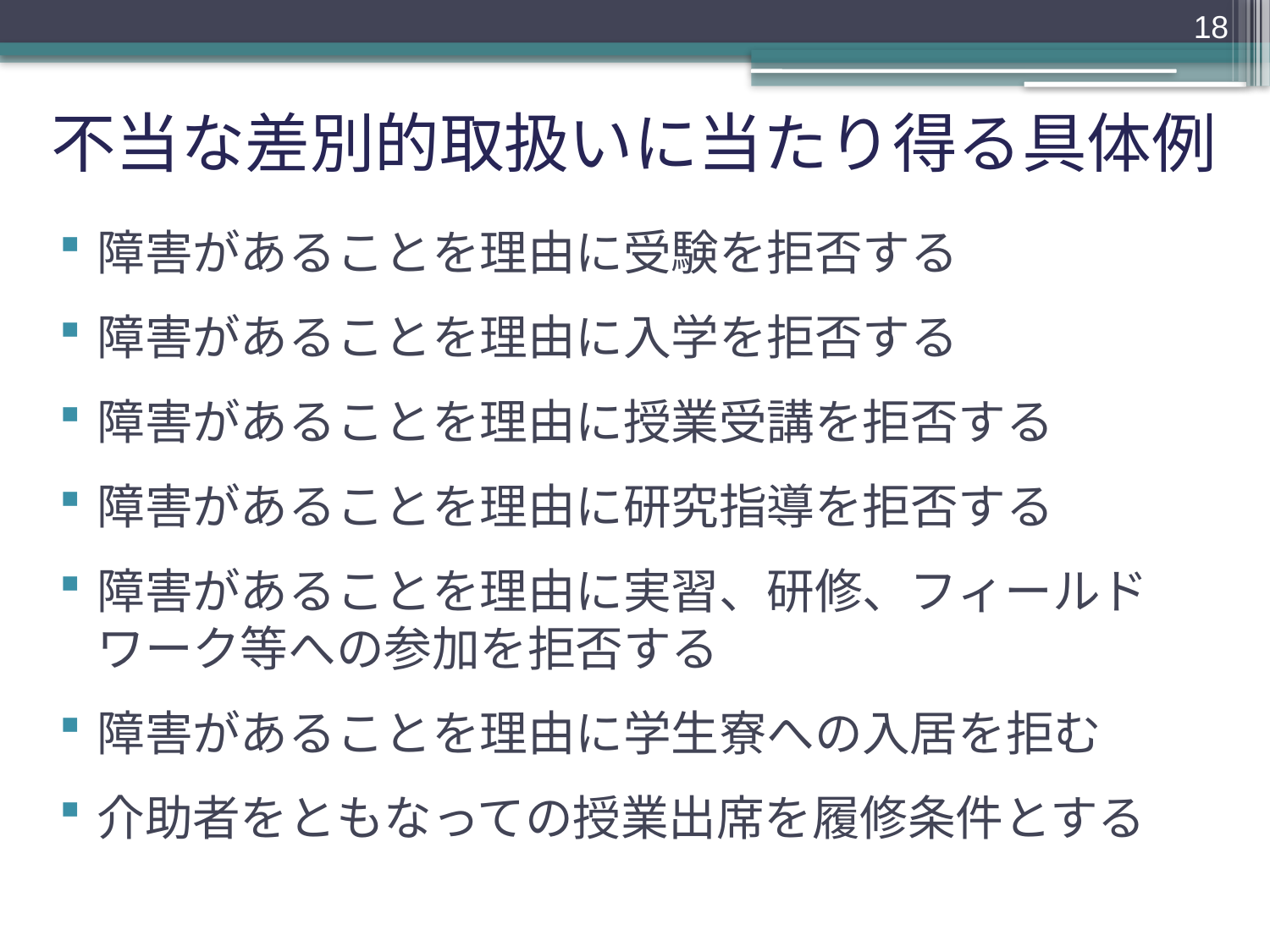

18
# 不当な差別的取扱いに当たり得る具体例
障害があることを理由に受験を拒否する
障害があることを理由に入学を拒否する
障害があることを理由に授業受講を拒否する
障害があることを理由に研究指導を拒否する
障害があることを理由に実習、研修、フィールドワーク等への参加を拒否する
障害があることを理由に学生寮への入居を拒む
介助者をともなっての授業出席を履修条件とする